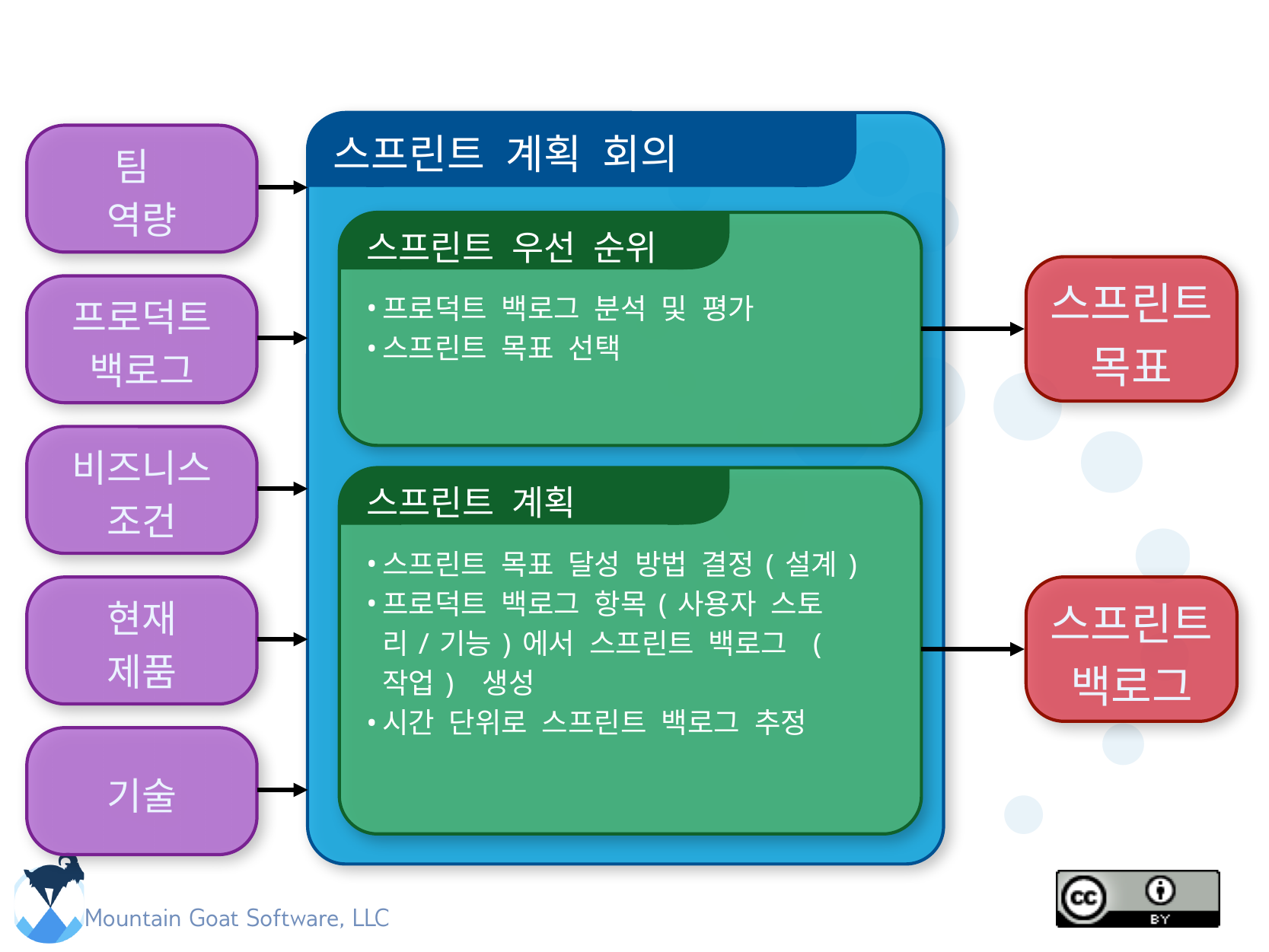

스프린트 계획 회의

팀
역량

스프린트 우선 순위
프로덕트 백로그 분석 및 평가
스프린트 목표 선택
스프린트 목표
프로덕트 백로그
비즈니스 조건

스프린트 계획

스프린트 목표 달성 방법 결정(설계)
프로덕트 백로그 항목(사용자 스토리/기능)에서 스프린트 백로그 (작업) 생성
시간 단위로 스프린트 백로그 추정
현재
제품
스프린트 백로그
기술